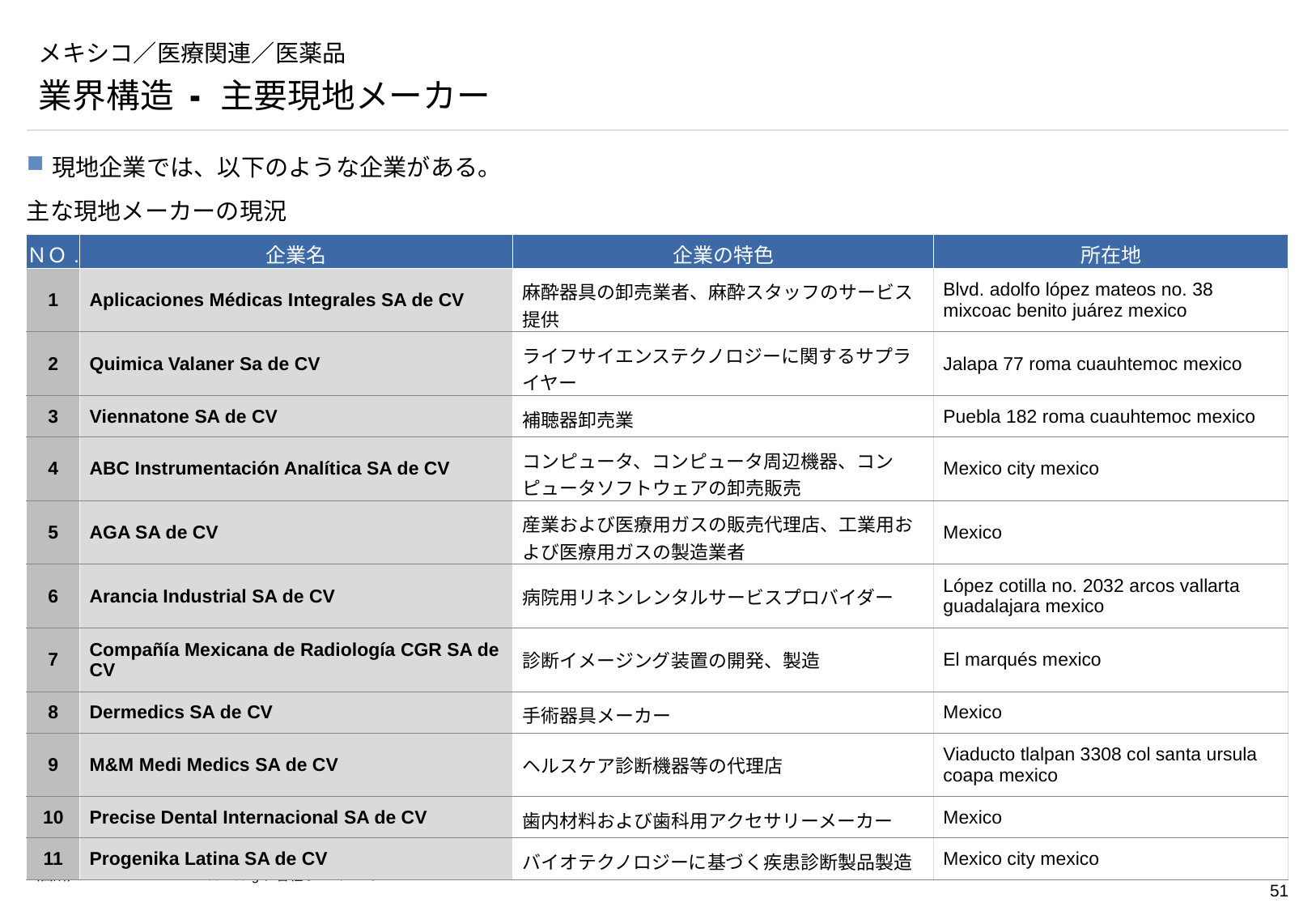

# メキシコ／医療関連／医薬品
業界構造 - 主要現地メーカー
現地企業では、以下のような企業がある。
主な現地メーカーの現況
| ＮＯ. | 企業名 | 企業の特色 | 所在地 |
| --- | --- | --- | --- |
| 1 | Aplicaciones Médicas Integrales SA de CV | 麻酔器具の卸売業者、麻酔スタッフのサービス提供 | Blvd. adolfo lópez mateos no. 38 mixcoac benito juárez mexico |
| 2 | Quimica Valaner Sa de CV | ライフサイエンステクノロジーに関するサプライヤー | Jalapa 77 roma cuauhtemoc mexico |
| 3 | Viennatone SA de CV | 補聴器卸売業 | Puebla 182 roma cuauhtemoc mexico |
| 4 | ABC Instrumentación Analítica SA de CV | コンピュータ、コンピュータ周辺機器、コンピュータソフトウェアの卸売販売 | Mexico city mexico |
| 5 | AGA SA de CV | 産業および医療用ガスの販売代理店、工業用および医療用ガスの製造業者 | Mexico |
| 6 | Arancia Industrial SA de CV | 病院用リネンレンタルサービスプロバイダー | López cotilla no. 2032 arcos vallarta guadalajara mexico |
| 7 | Compañía Mexicana de Radiología CGR SA de CV | 診断イメージング装置の開発、製造 | El marqués mexico |
| 8 | Dermedics SA de CV | 手術器具メーカー | Mexico |
| 9 | M&M Medi Medics SA de CV | ヘルスケア診断機器等の代理店 | Viaducto tlalpan 3308 col santa ursula coapa mexico |
| 10 | Precise Dental Internacional SA de CV | 歯内材料および歯科用アクセサリーメーカー | Mexico |
| 11 | Progenika Latina SA de CV | バイオテクノロジーに基づく疾患診断製品製造 | Mexico city mexico |
（出所）	Bloomberg、各社ホームページ